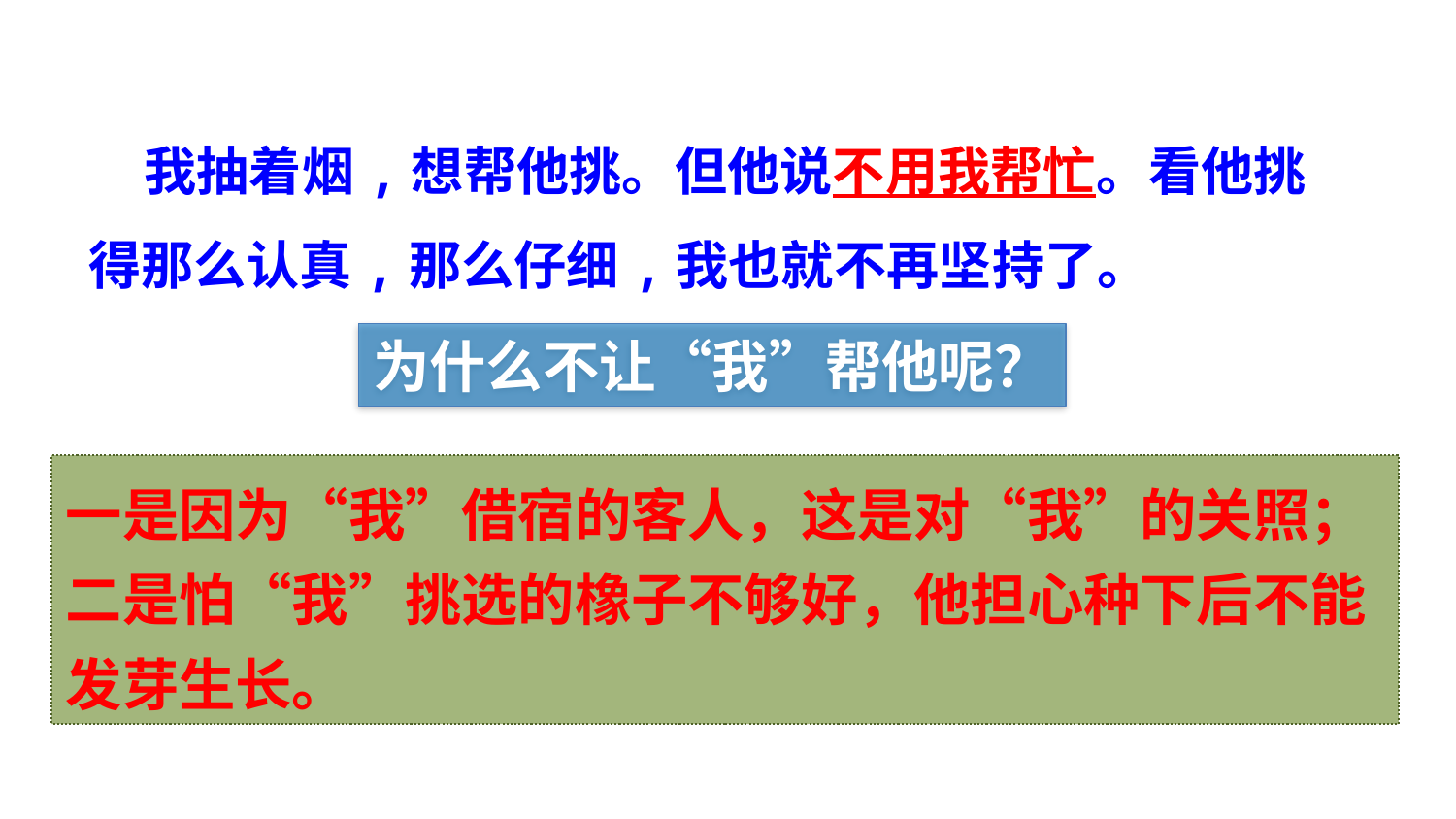

我抽着烟,想帮他挑。但他说不用我帮忙。看他挑得那么认真,那么仔细,我也就不再坚持了。
为什么不让“我”帮他呢？
一是因为“我”借宿的客人，这是对“我”的关照；
二是怕“我”挑选的橡子不够好，他担心种下后不能发芽生长。